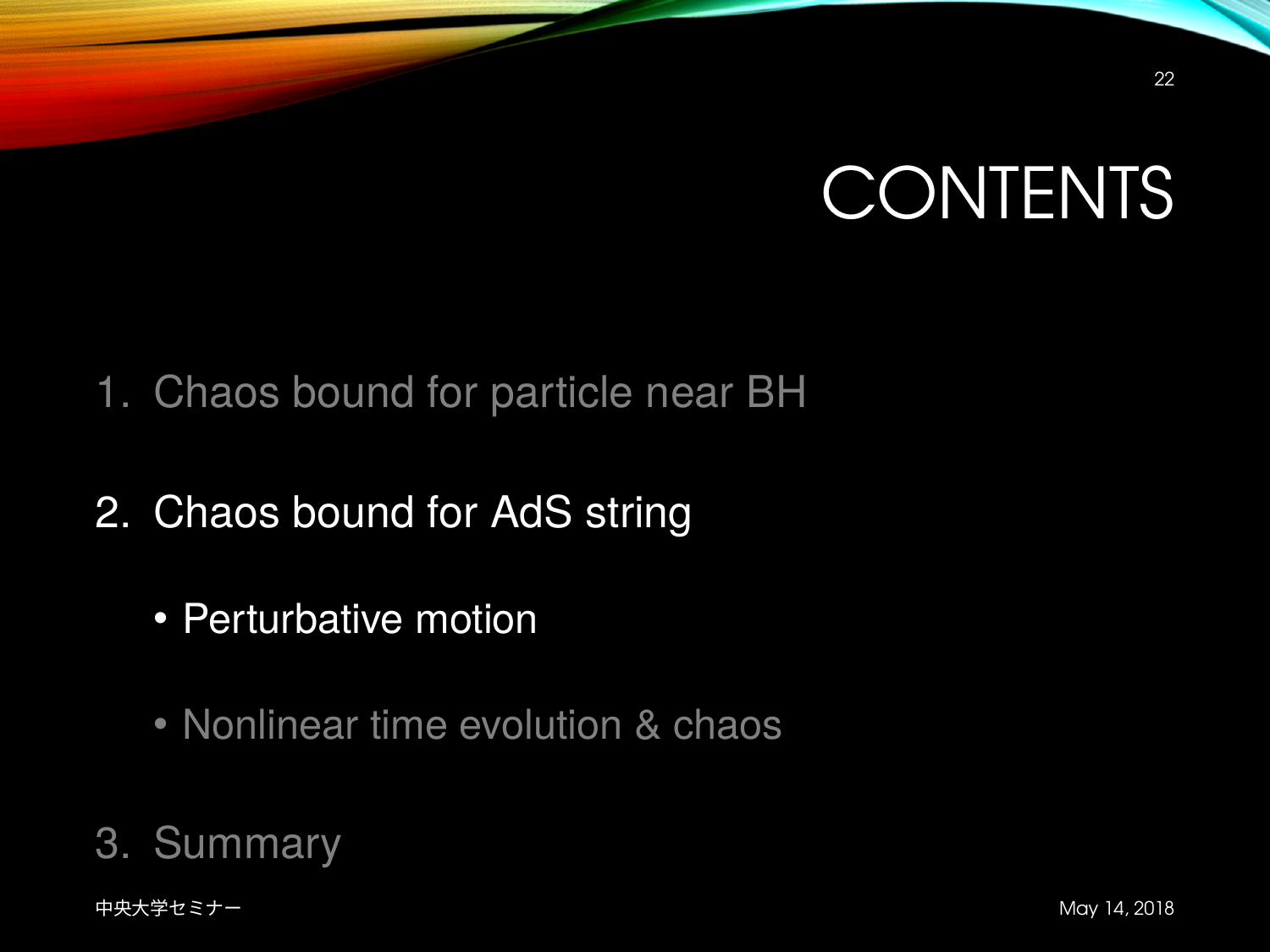

22
# Contents
Chaos bound for particle near BH
Chaos bound for AdS string
Perturbative motion
Nonlinear time evolution & chaos
Summary
中央大学セミナー
May 14, 2018